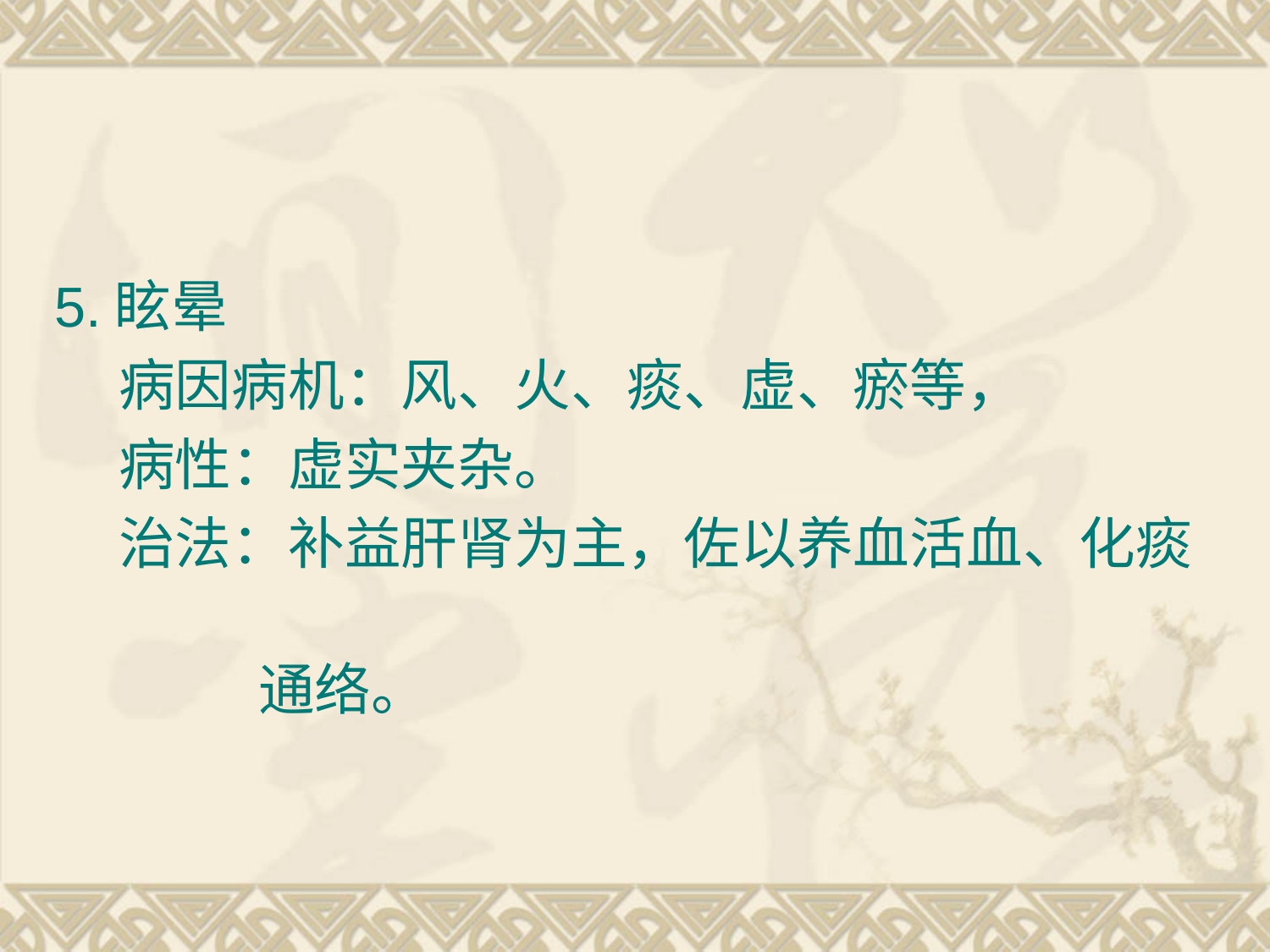

#
5.眩晕
    病因病机：风、火、痰、虚、瘀等，
    病性：虚实夹杂。
    治法：补益肝肾为主，佐以养血活血、化痰
               通络。